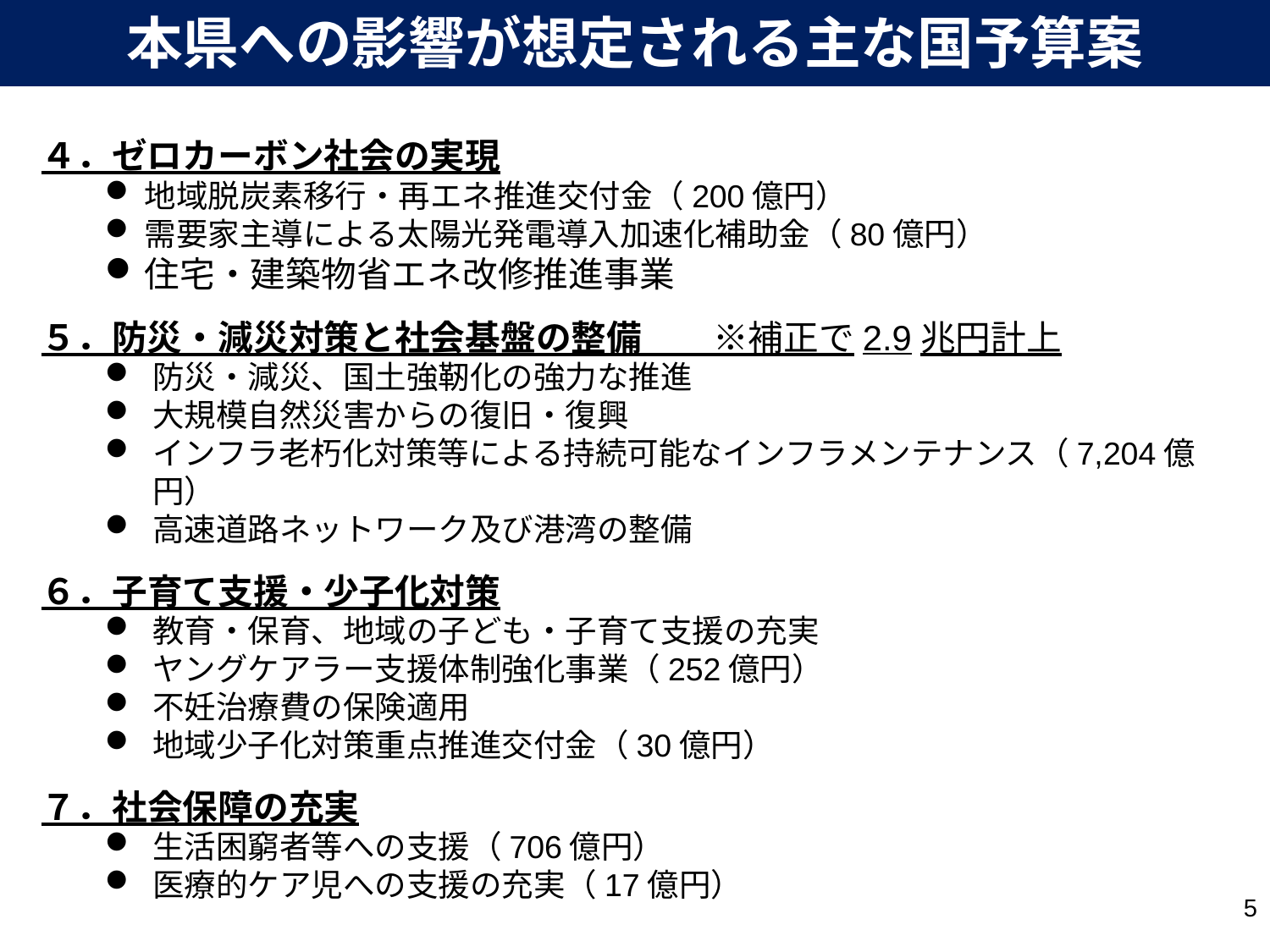

本県への影響が想定される主な国予算案
４．ゼロカーボン社会の実現
地域脱炭素移行・再エネ推進交付金（200億円）
需要家主導による太陽光発電導入加速化補助金（80億円）
住宅・建築物省エネ改修推進事業
５．防災・減災対策と社会基盤の整備　　※補正で2.9兆円計上
防災・減災、国土強靭化の強力な推進
大規模自然災害からの復旧・復興
インフラ老朽化対策等による持続可能なインフラメンテナンス（7,204億円）
高速道路ネットワーク及び港湾の整備
６．子育て支援・少子化対策
教育・保育、地域の子ども・子育て支援の充実
ヤングケアラー支援体制強化事業（252億円）
不妊治療費の保険適用
地域少子化対策重点推進交付金（30億円）
７．社会保障の充実
生活困窮者等への支援（706億円）
医療的ケア児への支援の充実（17億円）

5